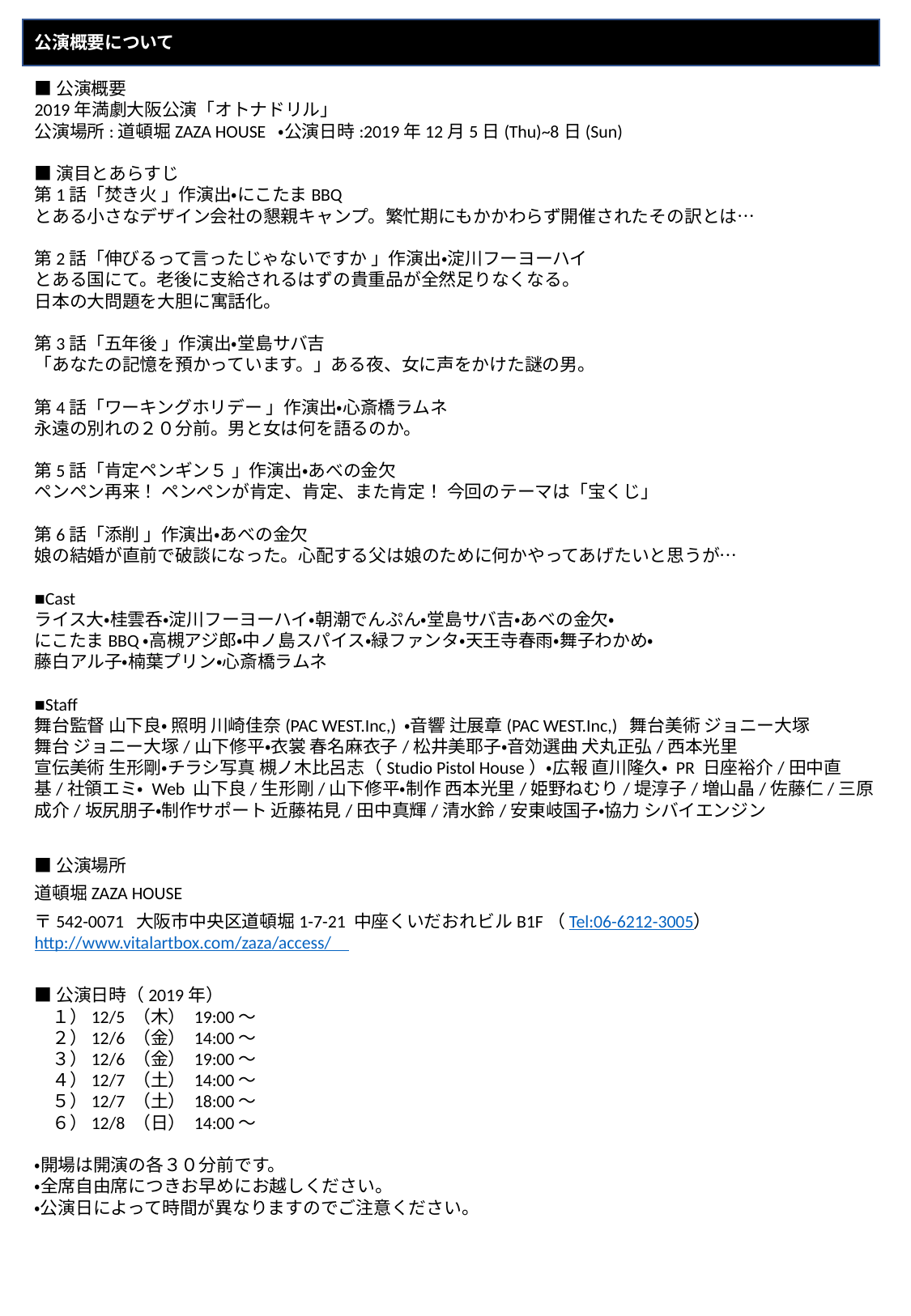

公演概要について
■公演概要
2019年満劇大阪公演「オトナドリル」
公演場所:道頓堀ZAZA HOUSE  ・公演日時:2019年12月5日(Thu)~8日(Sun)

■演目とあらすじ
第1話「焚き火 」作演出・にこたまBBQ
とある小さなデザイン会社の懇親キャンプ。繁忙期にもかかわらず開催されたその訳とは…

第2話「伸びるって言ったじゃないですか 」作演出・淀川フーヨーハイ
とある国にて。老後に支給されるはずの貴重品が全然足りなくなる。
日本の大問題を大胆に寓話化。

第3話「五年後 」作演出・堂島サバ吉
「あなたの記憶を預かっています。」ある夜、女に声をかけた謎の男。

第4話「ワーキングホリデー 」作演出・心斎橋ラムネ
永遠の別れの２０分前。男と女は何を語るのか。
第5話「肯定ペンギン５ 」作演出・あべの金欠
ペンペン再来！ ペンペンが肯定、肯定、また肯定！ 今回のテーマは「宝くじ」

第6話「添削 」作演出・あべの金欠
娘の結婚が直前で破談になった。心配する父は娘のために何かやってあげたいと思うが…

■Cast
ライス大・桂雲呑・淀川フーヨーハイ・朝潮でんぷん・堂島サバ吉・あべの金欠・
にこたまBBQ・高槻アジ郎・中ノ島スパイス・緑ファンタ・天王寺春雨・舞子わかめ・
藤白アル子・楠葉プリン・心斎橋ラムネ

■Staff
舞台監督 山下良・ 照明 川崎佳奈(PAC WEST.Inc,) ・音響 辻展章(PAC WEST.Inc,)  舞台美術 ジョニー大塚
舞台 ジョニー大塚/山下修平・衣裳 春名麻衣子/松井美耶子・音効選曲 犬丸正弘/西本光里
宣伝美術 生形剛・チラシ写真 槻ノ木比呂志（Studio Pistol House）・広報 直川隆久・ PR 日座裕介/田中直基/社領エミ・ Web 山下良/生形剛/山下修平・制作 西本光里/姫野ねむり/堤淳子/増山晶/佐藤仁/三原成介/坂尻朋子・制作サポート 近藤祐見/田中真輝/清水鈴/安東岐国子・協力 シバイエンジン

■公演場所
道頓堀ZAZA HOUSE
〒542-0071  大阪市中央区道頓堀1-7-21 中座くいだおれビルB1F（Tel:06-6212-3005）
http://www.vitalartbox.com/zaza/access/

■公演日時（2019年）
　１）12/5 （木） 19:00〜
　２）12/6 （金） 14:00〜
　３）12/6 （金） 19:00〜
　４）12/7 （土） 14:00〜
　５）12/7 （土） 18:00〜
　６）12/8 （日） 14:00〜

・開場は開演の各３０分前です。
・全席自由席につきお早めにお越しください。
・公演日によって時間が異なりますのでご注意ください。